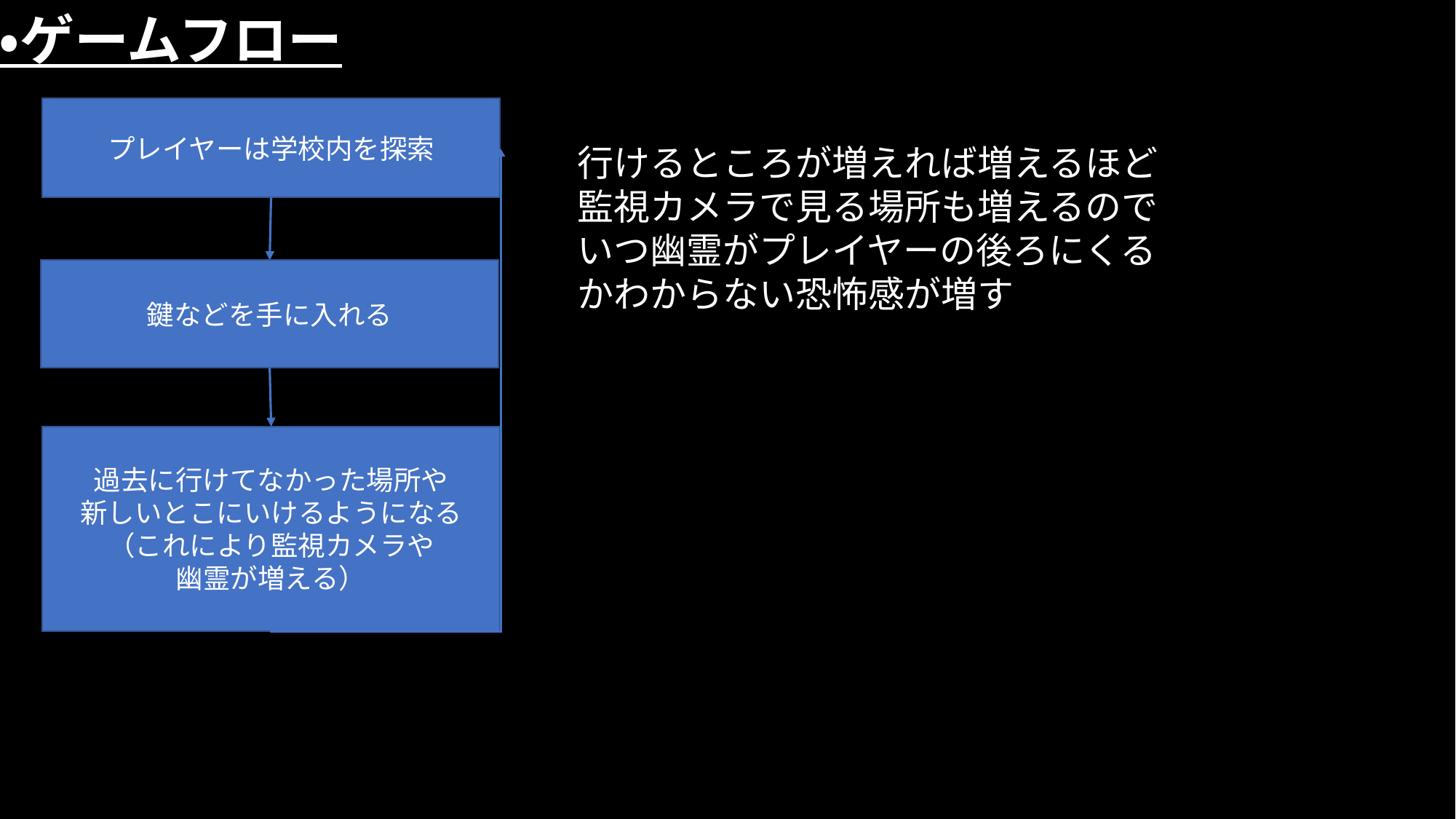

・ゲームフロー
プレイヤーは学校内を探索
行けるところが増えれば増えるほど監視カメラで見る場所も増えるので
いつ幽霊がプレイヤーの後ろにくるかわからない恐怖感が増す
鍵などを手に入れる
過去に行けてなかった場所や
新しいとこにいけるようになる
（これにより監視カメラや
幽霊が増える）